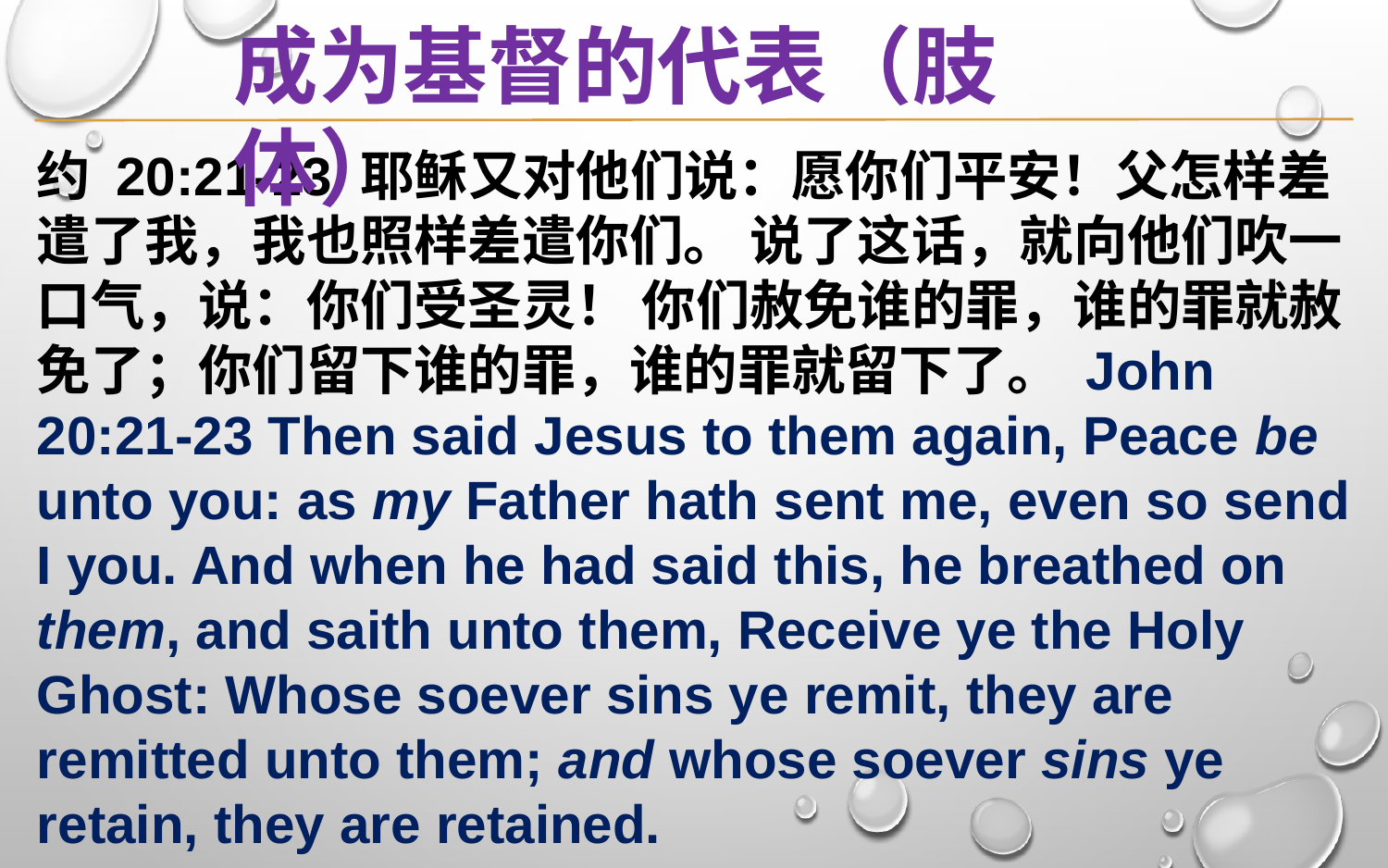

成为基督的代表（肢体）
约 20:21-23 耶稣又对他们说：愿你们平安！父怎样差遣了我，我也照样差遣你们。 说了这话，就向他们吹一口气，说：你们受圣灵！ 你们赦免谁的罪，谁的罪就赦免了；你们留下谁的罪，谁的罪就留下了。 John 20:21-23 Then said Jesus to them again, Peace be unto you: as my Father hath sent me, even so send I you. And when he had said this, he breathed on them, and saith unto them, Receive ye the Holy Ghost: Whose soever sins ye remit, they are remitted unto them; and whose soever sins ye retain, they are retained.